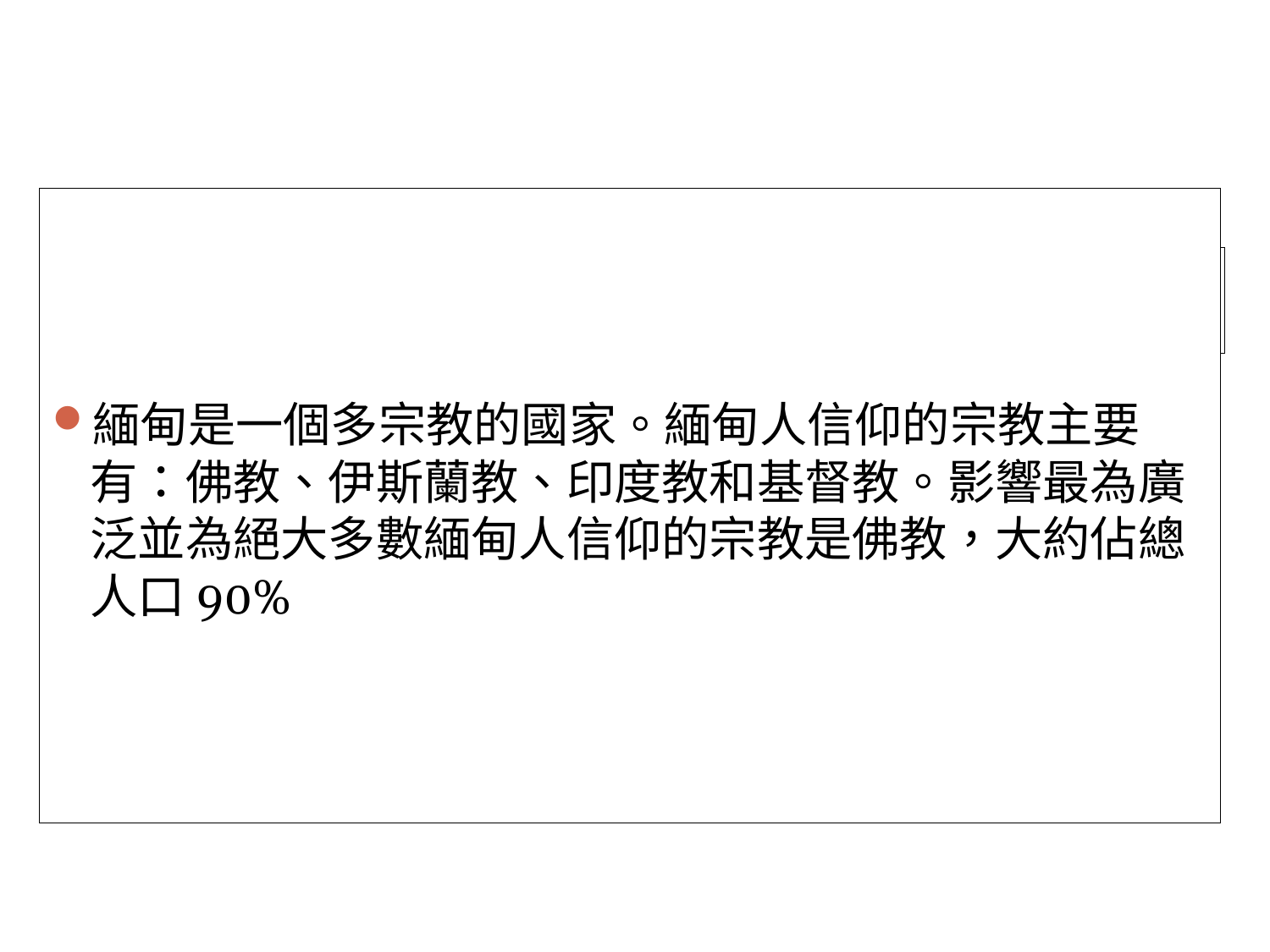

緬甸是一個多宗教的國家。緬甸人信仰的宗教主要有：佛教、伊斯蘭教、印度教和基督教。影響最為廣泛並為絕大多數緬甸人信仰的宗教是佛教，大約佔總人口90%
緬甸的現況